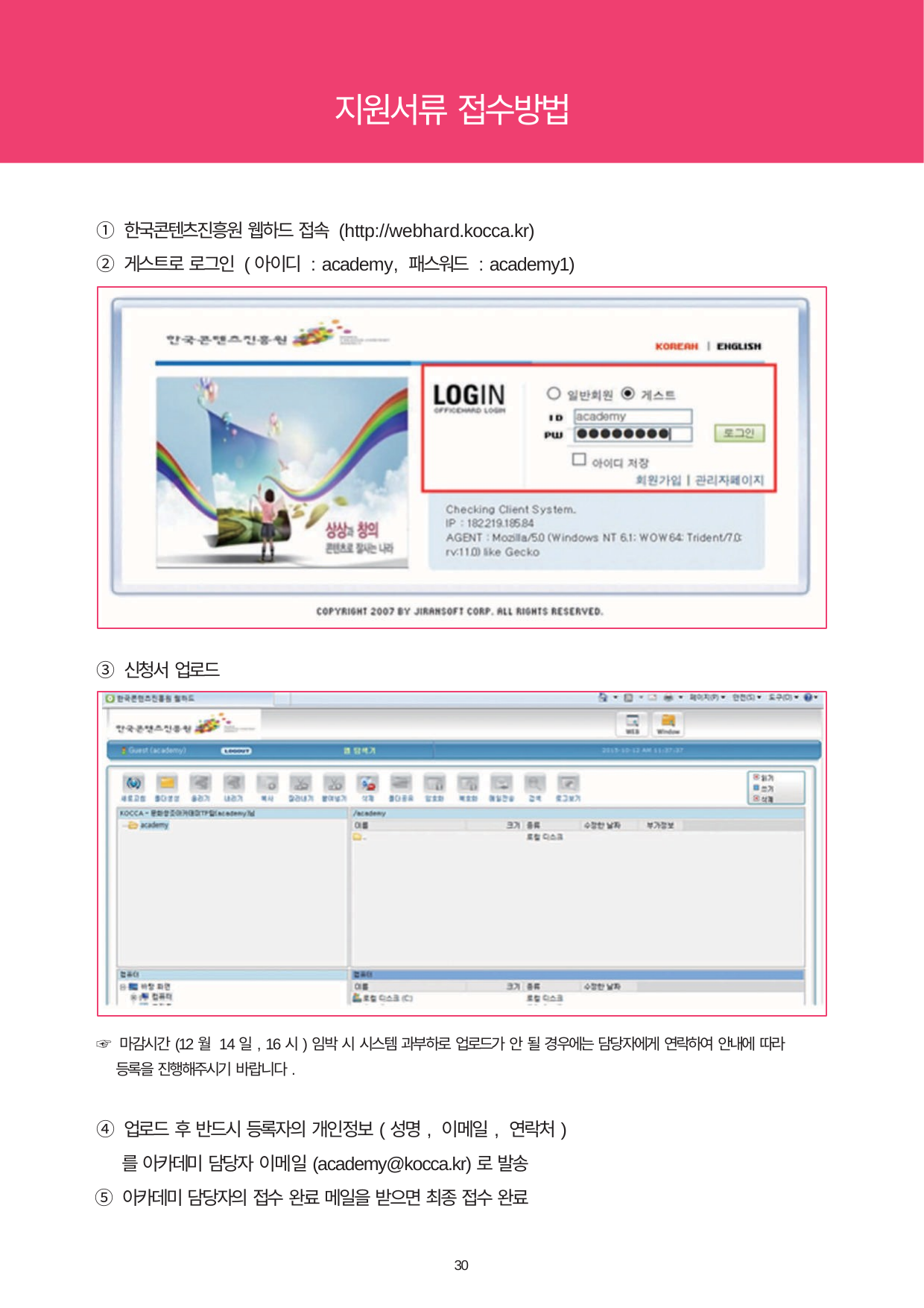

지원서류 접수방법
① 한국콘텐츠진흥원 웹하드 접속 (http://webhard.kocca.kr)
② 게스트로 로그인 (아이디 : academy, 패스워드 : academy1)

③ 신청서 업로드

☞ 마감시간(12월 14일, 16시)임박 시 시스템 과부하로 업로드가 안 될 경우에는 담당자에게 연락하여 안내에 따라 등록을 진행해주시기 바랍니다.

④ 업로드 후 반드시 등록자의 개인정보(성명, 이메일, 연락처)를 아카데미 담당자 이메일(academy@kocca.kr)로 발송
⑤ 아카데미 담당자의 접수 완료 메일을 받으면 최종 접수 완료
30